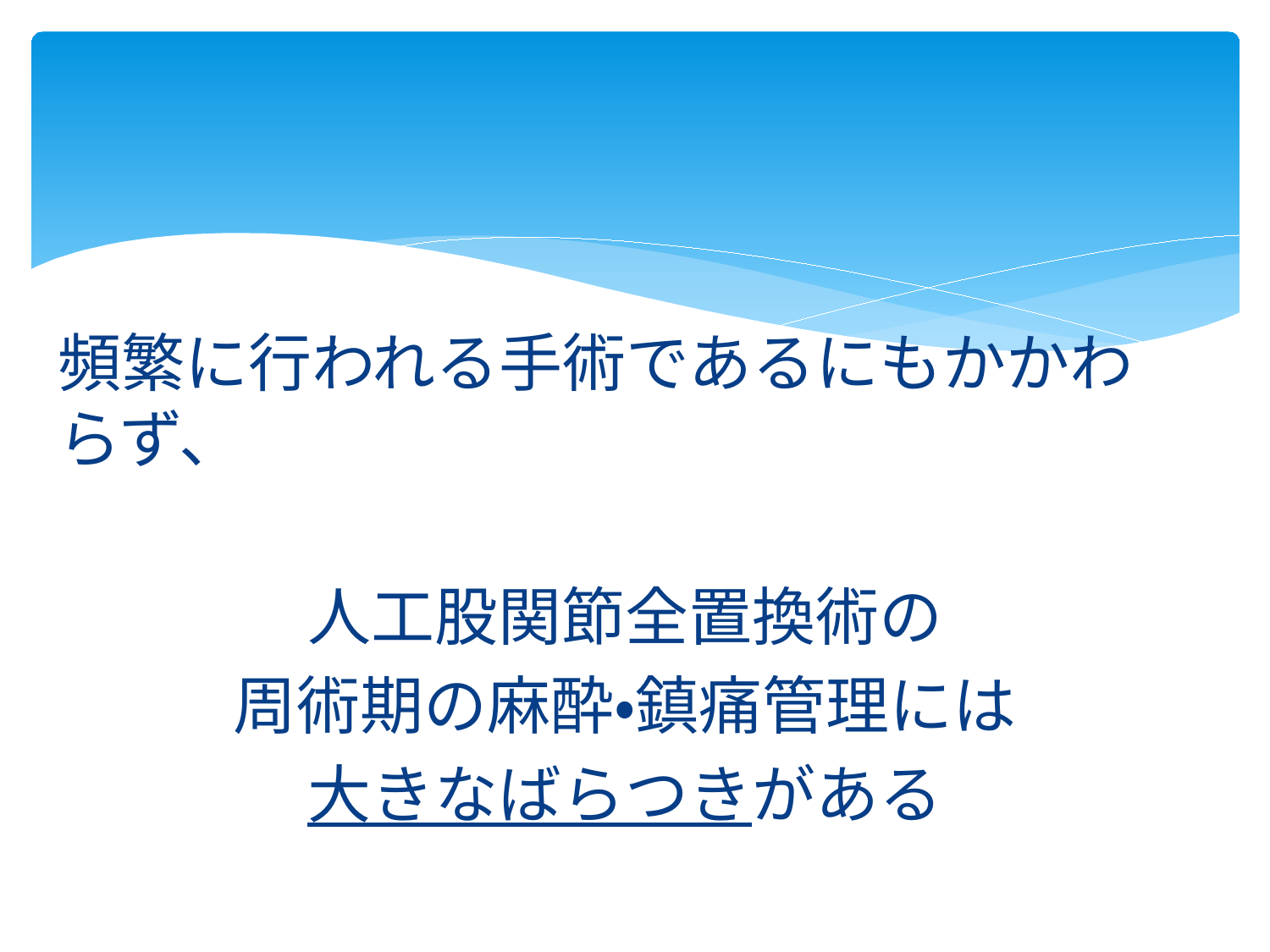

#
頻繁に行われる手術であるにもかかわらず、

人工股関節全置換術の
周術期の麻酔・鎮痛管理には
大きなばらつきがある